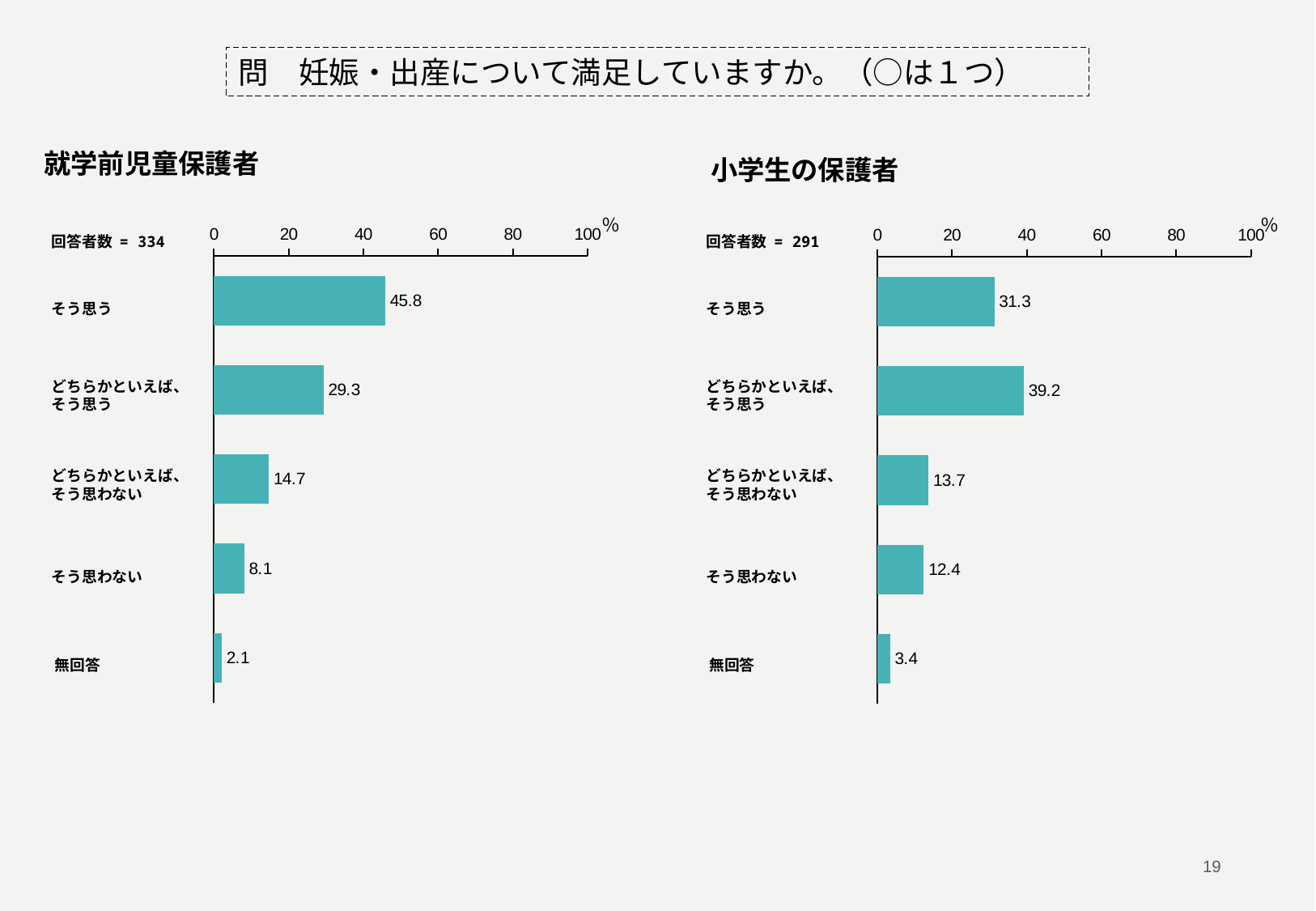

問　妊娠・出産について満足していますか。（○は１つ）
就学前児童保護者
小学生の保護者
％
％

### Chart

| Category | 　 |
|---|---|
| そう思う | 45.8 |
| どちらかといえば、そう思う | 29.3 |
| どちらかといえば、そう思わない | 14.7 |
| そう思わない | 8.1 |
| 無回答 | 2.1 |
回答者数 = 334
そう思う
どちらかといえば、
そう思う
どちらかといえば、
そう思わない
そう思わない
無回答
回答者数 = 291
そう思う
どちらかといえば、
そう思う
どちらかといえば、
そう思わない
そう思わない
無回答

### Chart

| Category | 　 |
|---|---|
| そう思う | 31.3 |
| どちらかといえば、そう思う | 39.2 |
| どちらかといえば、そう思わない | 13.7 |
| そう思わない | 12.4 |
| 無回答 | 3.4 |
19